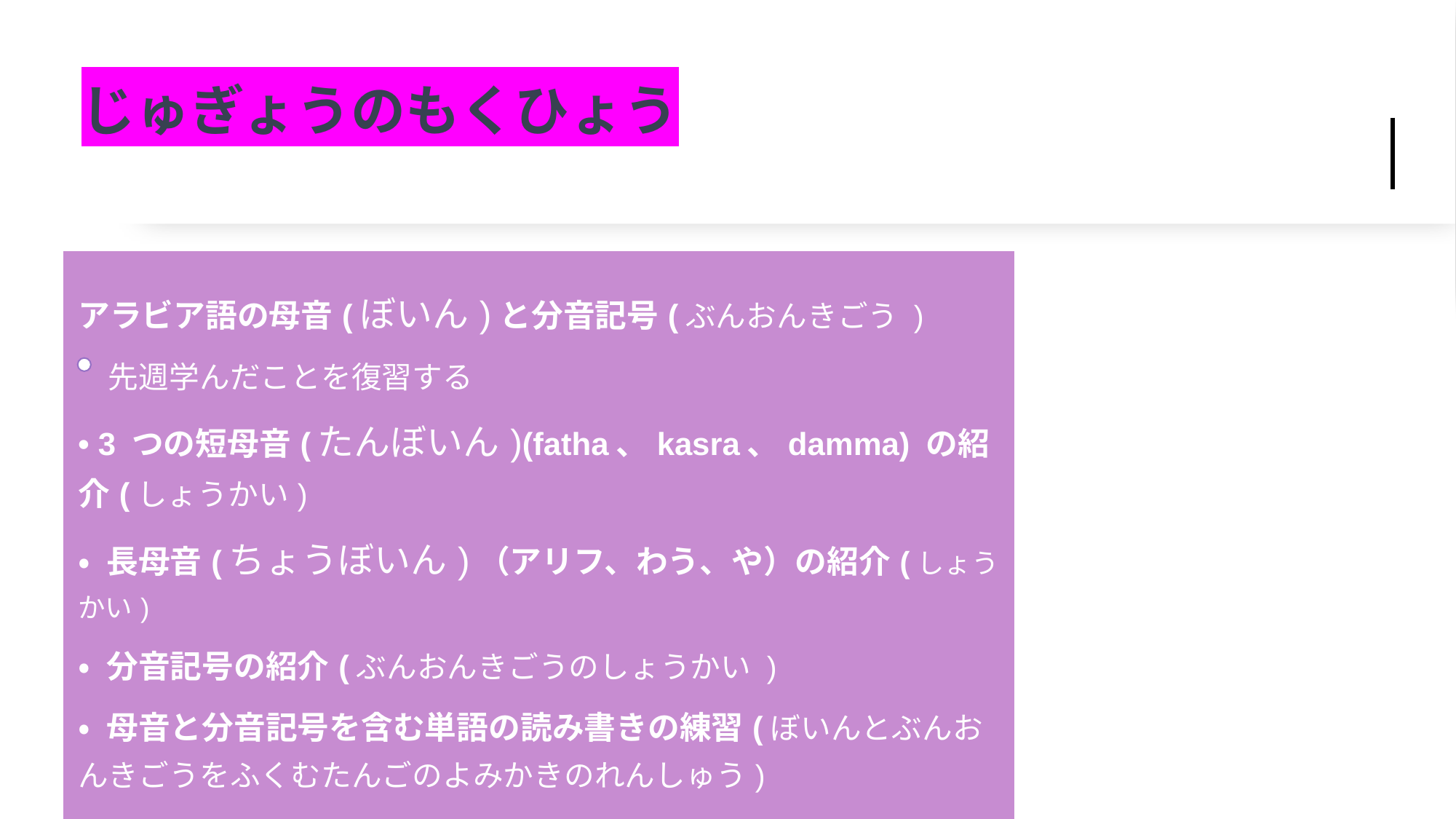

# じゅぎょうのもくひょう
| アラビア語の母音(ぼいん)と分音記号(ぶんおんきごう ) 　先週学んだことを復習する • 3 つの短母音(たんぼいん)(fatha、kasra、damma) の紹介(しょうかい) • 長母音(ちょうぼいん)（アリフ、わう、や）の紹介(しょうかい) • 分音記号の紹介(ぶんおんきごうのしょうかい ) • 母音と分音記号を含む単語の読み書きの練習(ぼいんとぶんおんきごうをふくむたんごのよみかきのれんしゅう) |
| --- |